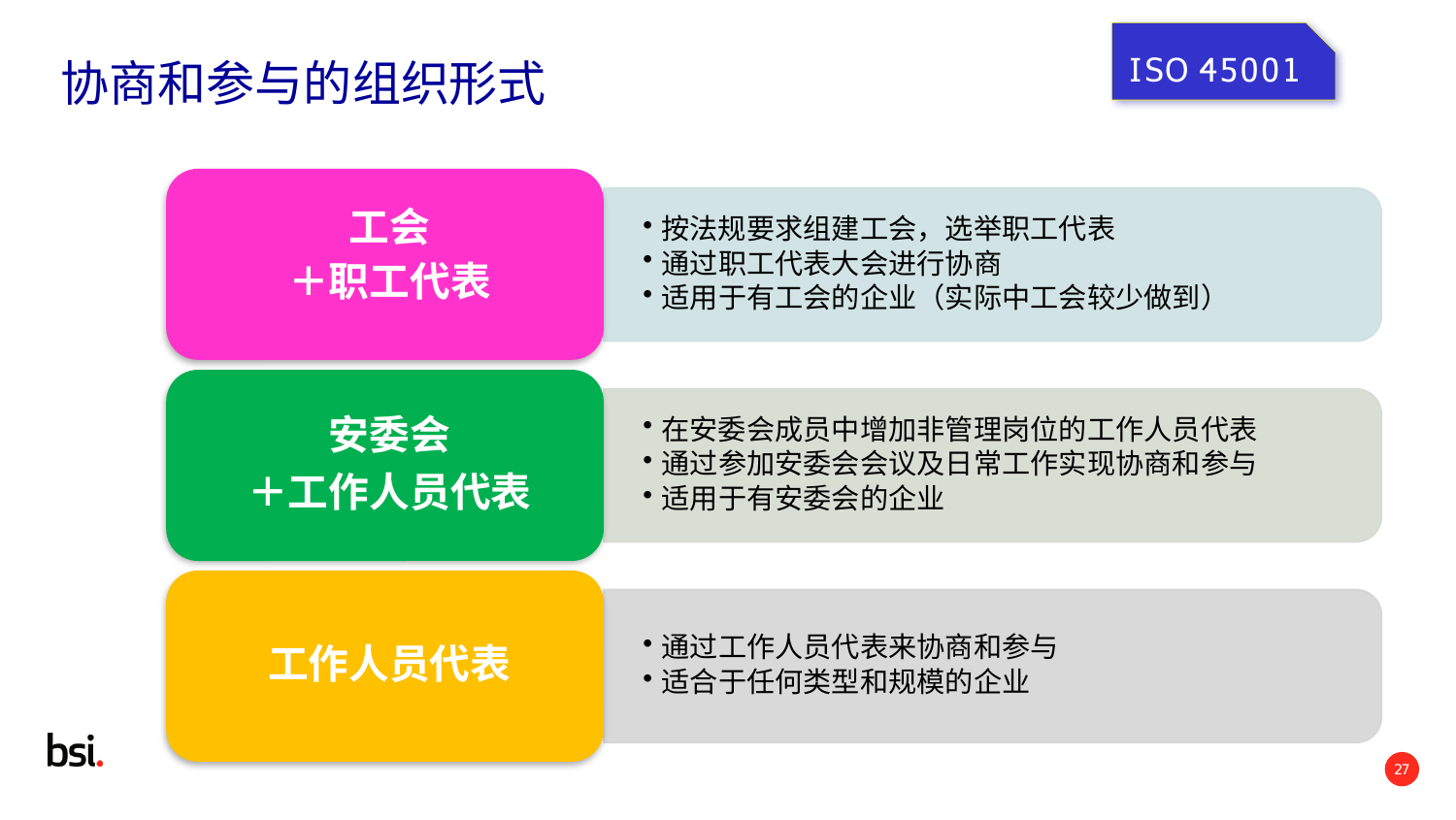

ISO 45001
协商和参与的组织形式
按法规要求组建工会，选举职工代表
通过职工代表大会进行协商
适用于有工会的企业（实际中工会较少做到）
工会
＋职工代表
在安委会成员中增加非管理岗位的工作人员代表
通过参加安委会会议及日常工作实现协商和参与
适用于有安委会的企业
安委会
＋工作人员代表
通过工作人员代表来协商和参与
适合于任何类型和规模的企业
工作人员代表